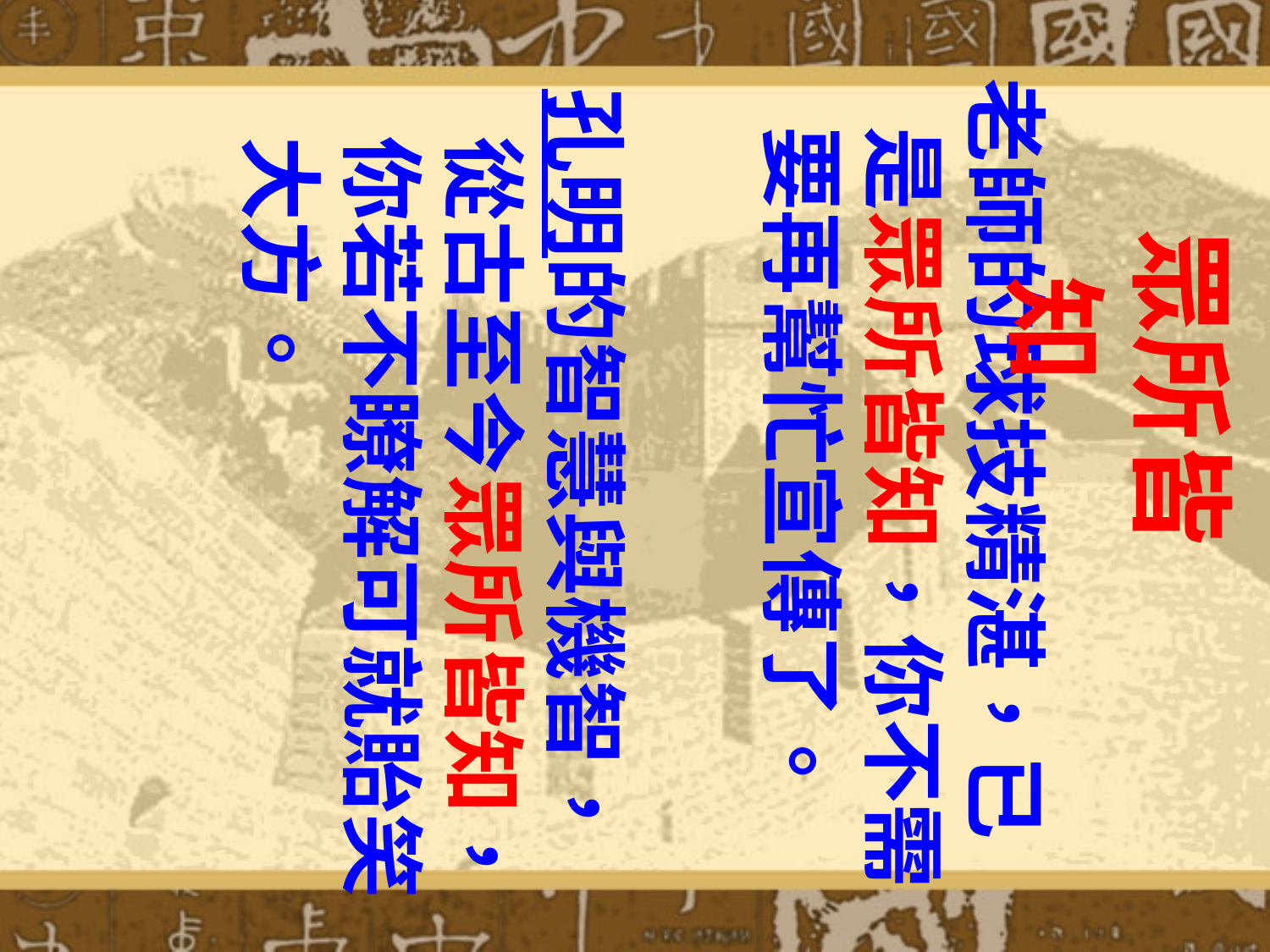

老師的球技精湛，已是眾所皆知，你不需要再幫忙宣傳了。
孔明的智慧與機智，從古至今眾所皆知，你若不瞭解可就貽笑大方。
眾所皆知